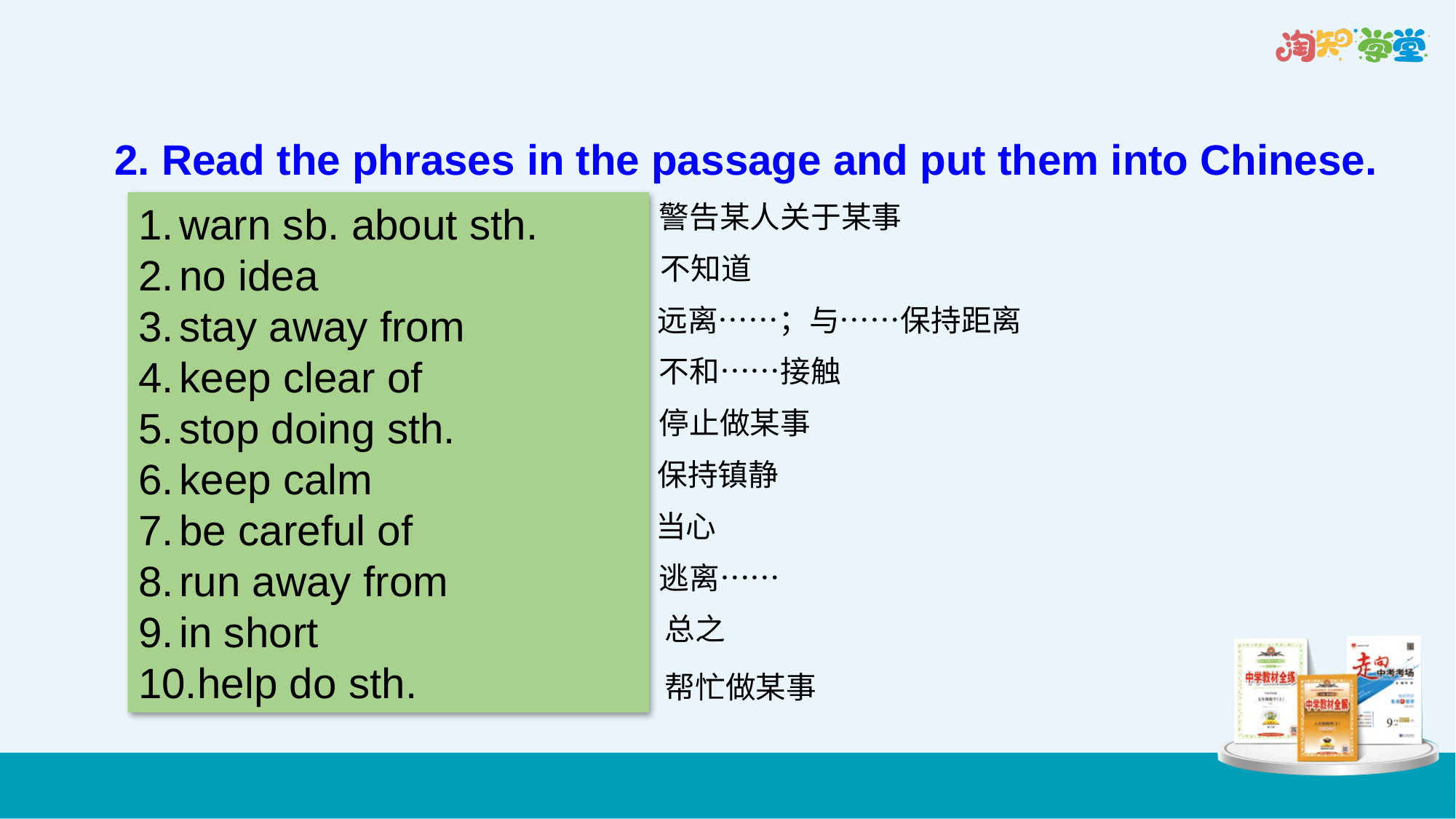

2. Read the phrases in the passage and put them into Chinese.
warn sb. about sth.
no idea
stay away from
keep clear of
stop doing sth.
keep calm
be careful of
run away from
in short
help do sth.
警告某人关于某事
不知道
远离……；与……保持距离
不和……接触
停止做某事
保持镇静
当心
逃离……
总之
帮忙做某事